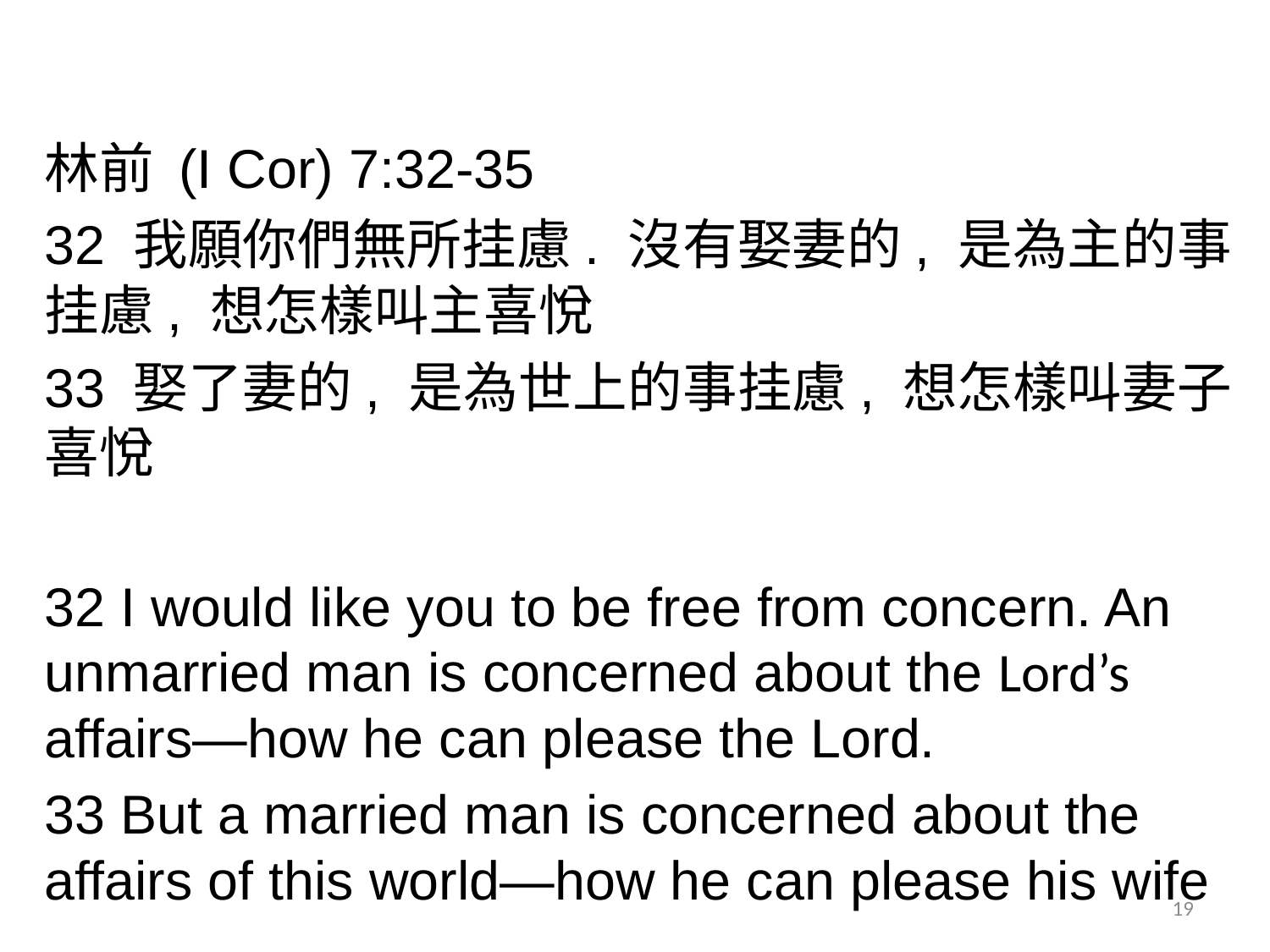

#
林前 (I Cor) 7:32-35
32 我願你們無所挂慮. 沒有娶妻的, 是為主的事挂慮, 想怎樣叫主喜悅
33 娶了妻的, 是為世上的事挂慮, 想怎樣叫妻子喜悅

32 I would like you to be free from concern. An unmarried man is concerned about the Lord’s affairs—how he can please the Lord.
33 But a married man is concerned about the affairs of this world—how he can please his wife

19